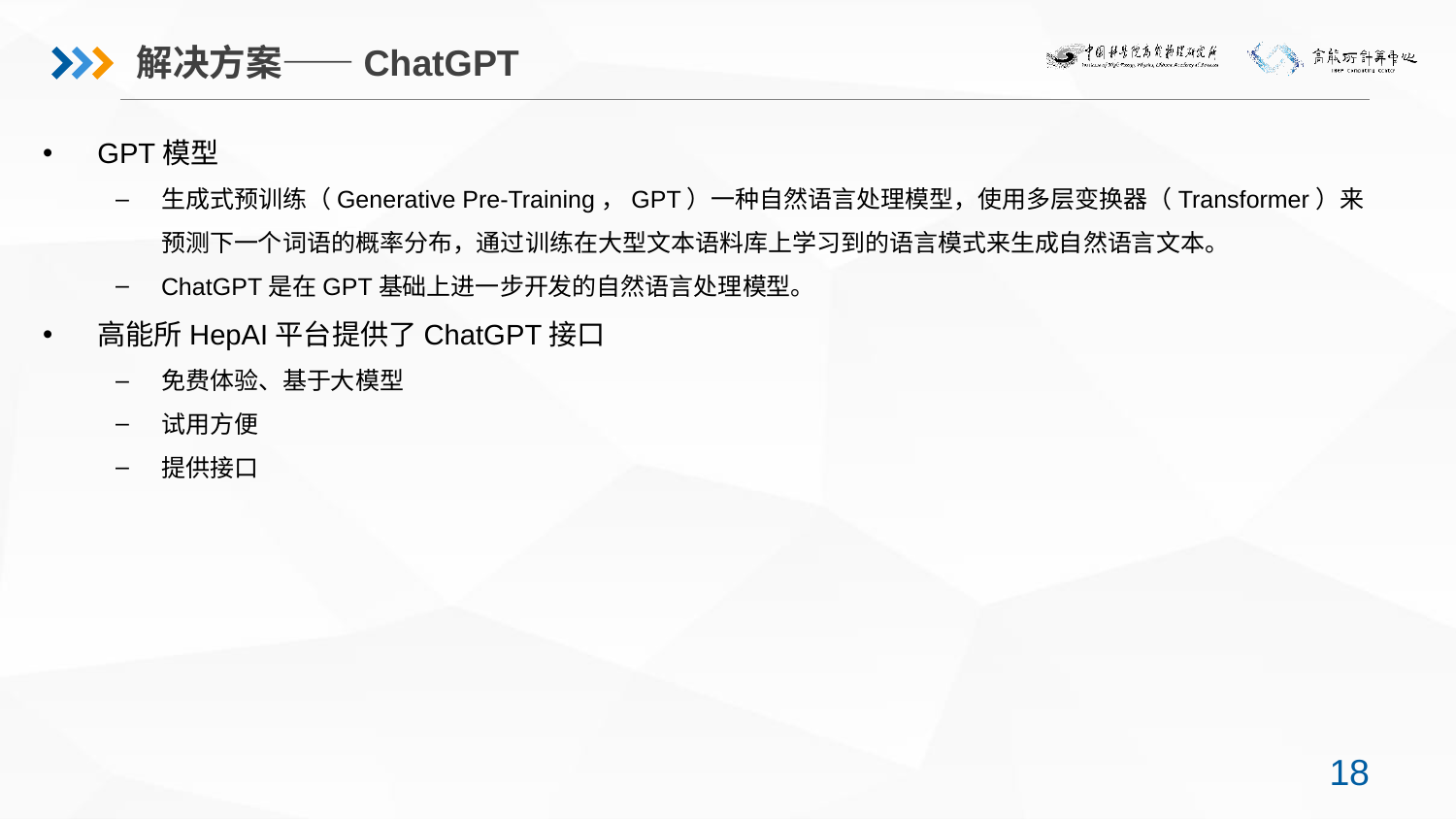

解决方案——ChatGPT
GPT模型
生成式预训练（Generative Pre-Training，GPT）一种自然语言处理模型，使用多层变换器（Transformer）来预测下一个词语的概率分布，通过训练在大型文本语料库上学习到的语言模式来生成自然语言文本。
ChatGPT是在GPT基础上进一步开发的自然语言处理模型。
高能所HepAI平台提供了ChatGPT接口
免费体验、基于大模型
试用方便
提供接口